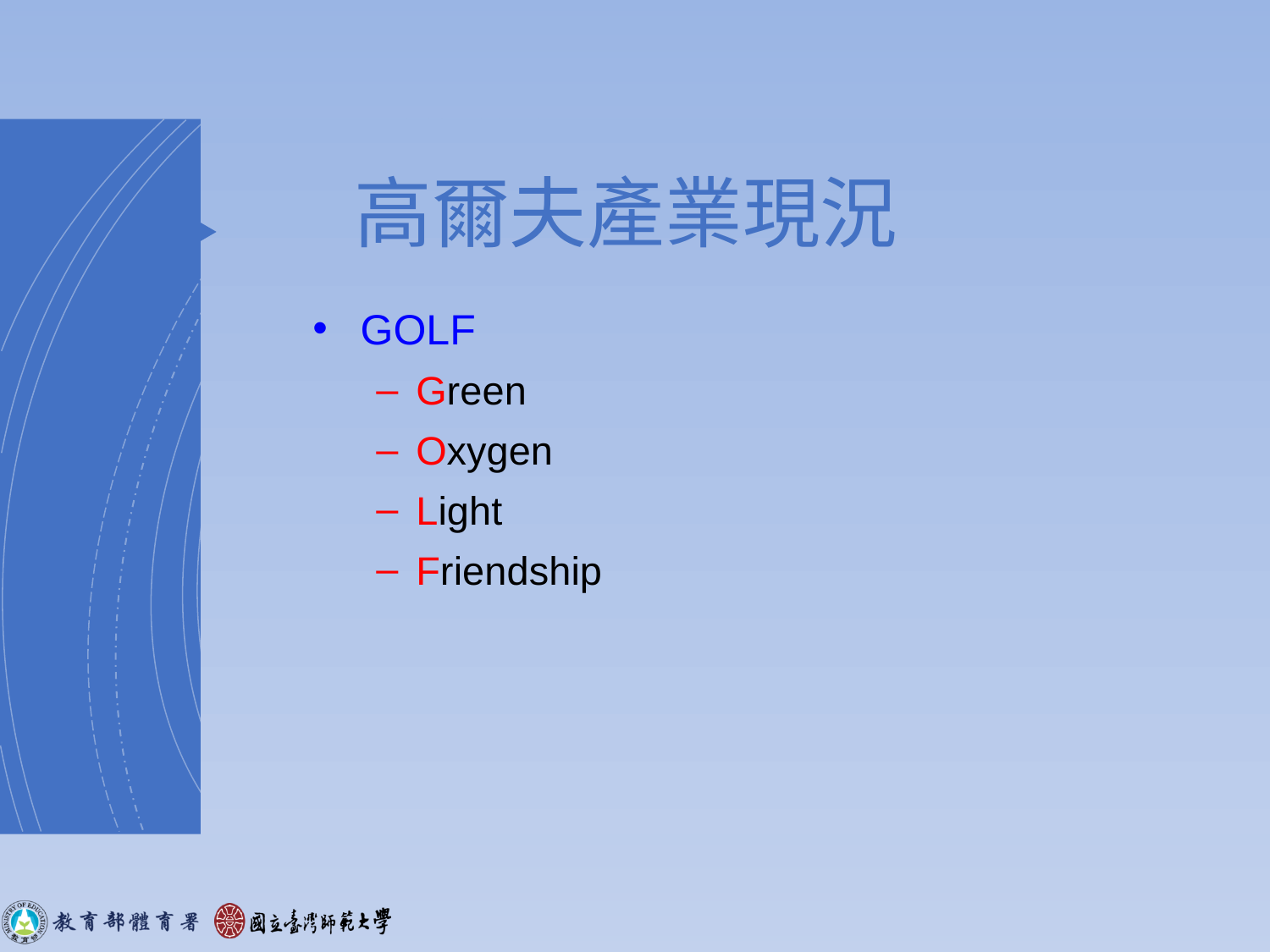

# 高爾夫產業現況

GOLF
Green
Oxygen
Light
Friendship